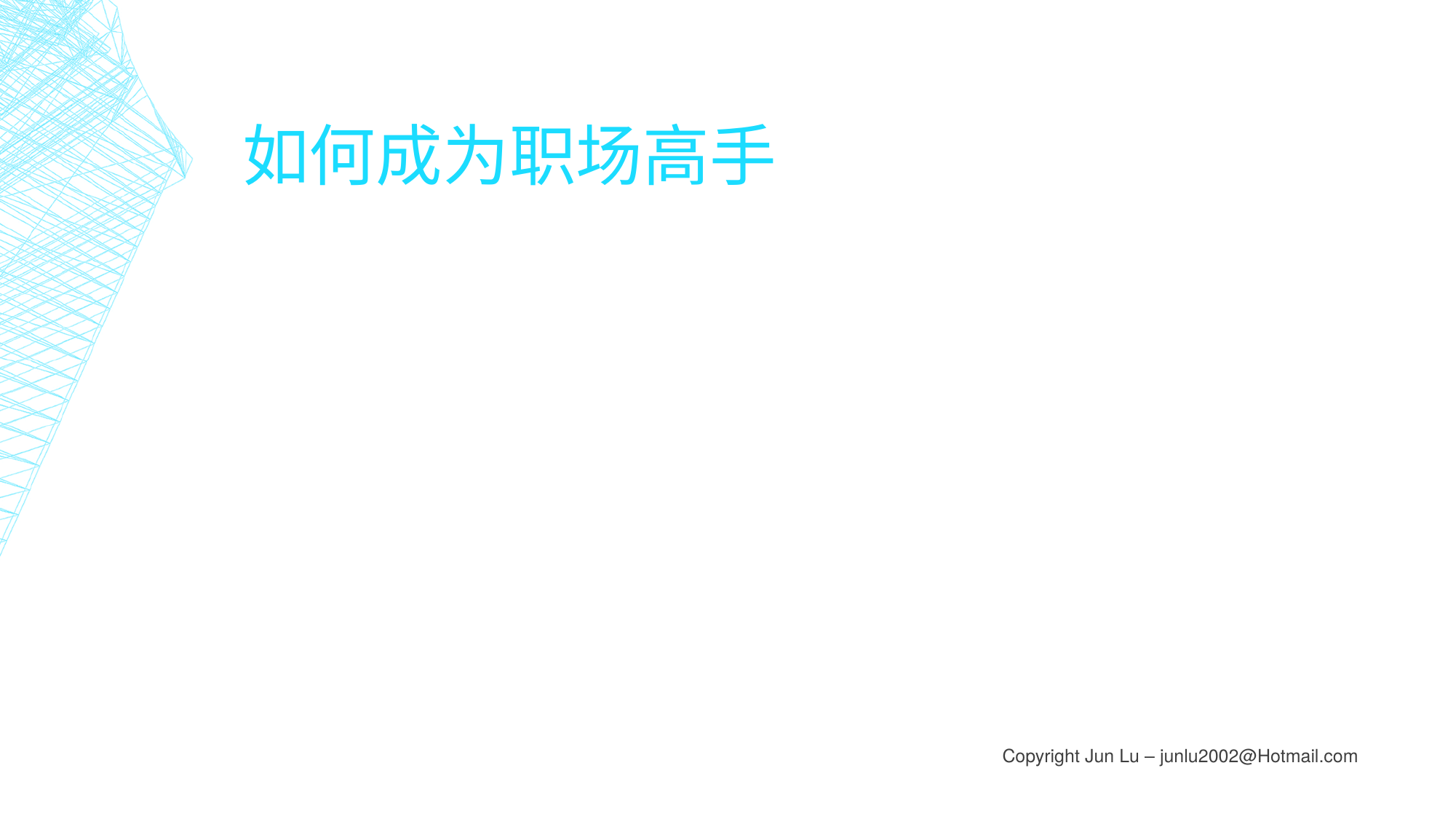

# 如何成为职场高手

Copyright Jun Lu – junlu2002@Hotmail.com